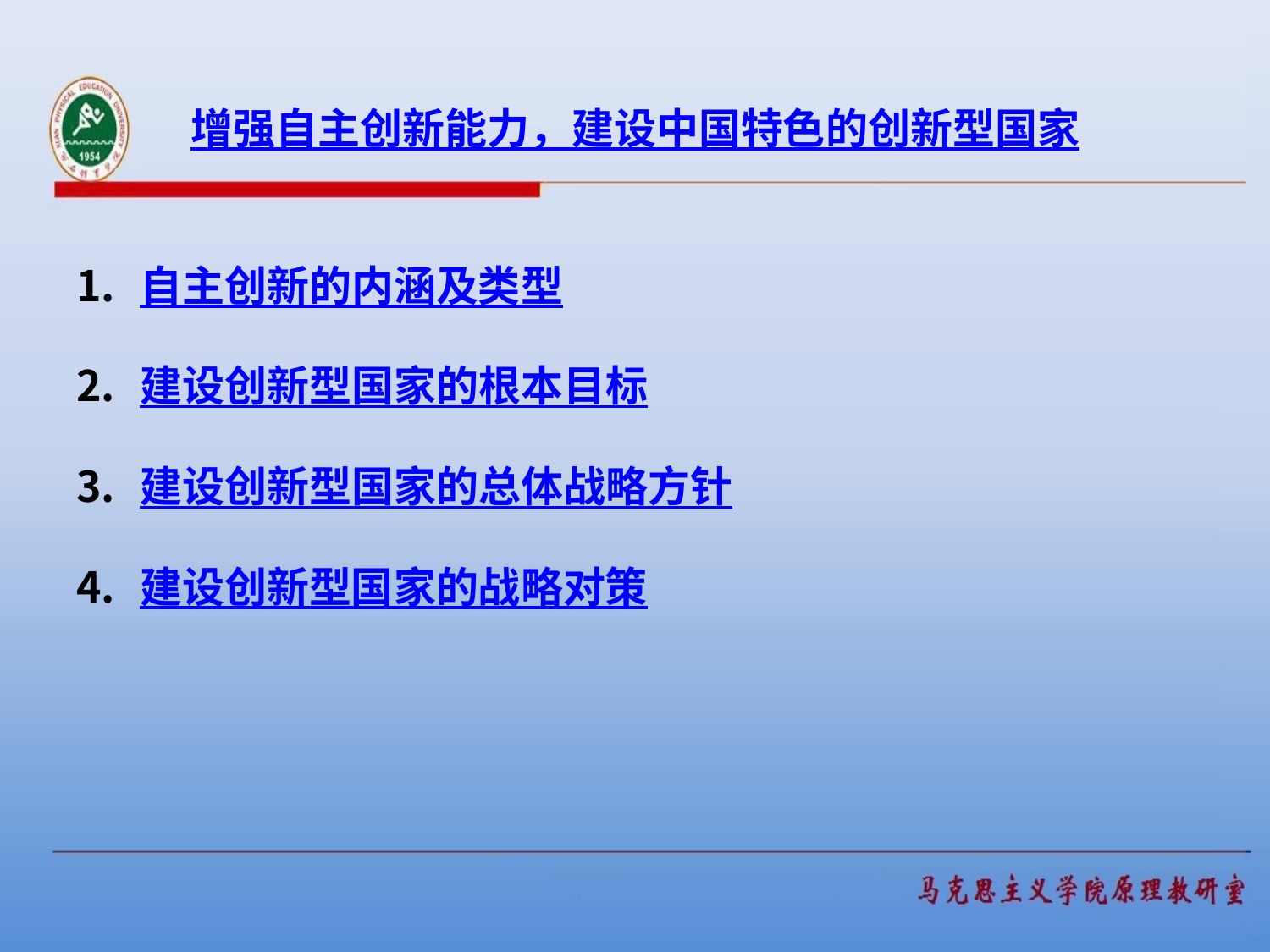

# 增强自主创新能力，建设中国特色的创新型国家
自主创新的内涵及类型
建设创新型国家的根本目标
建设创新型国家的总体战略方针
建设创新型国家的战略对策